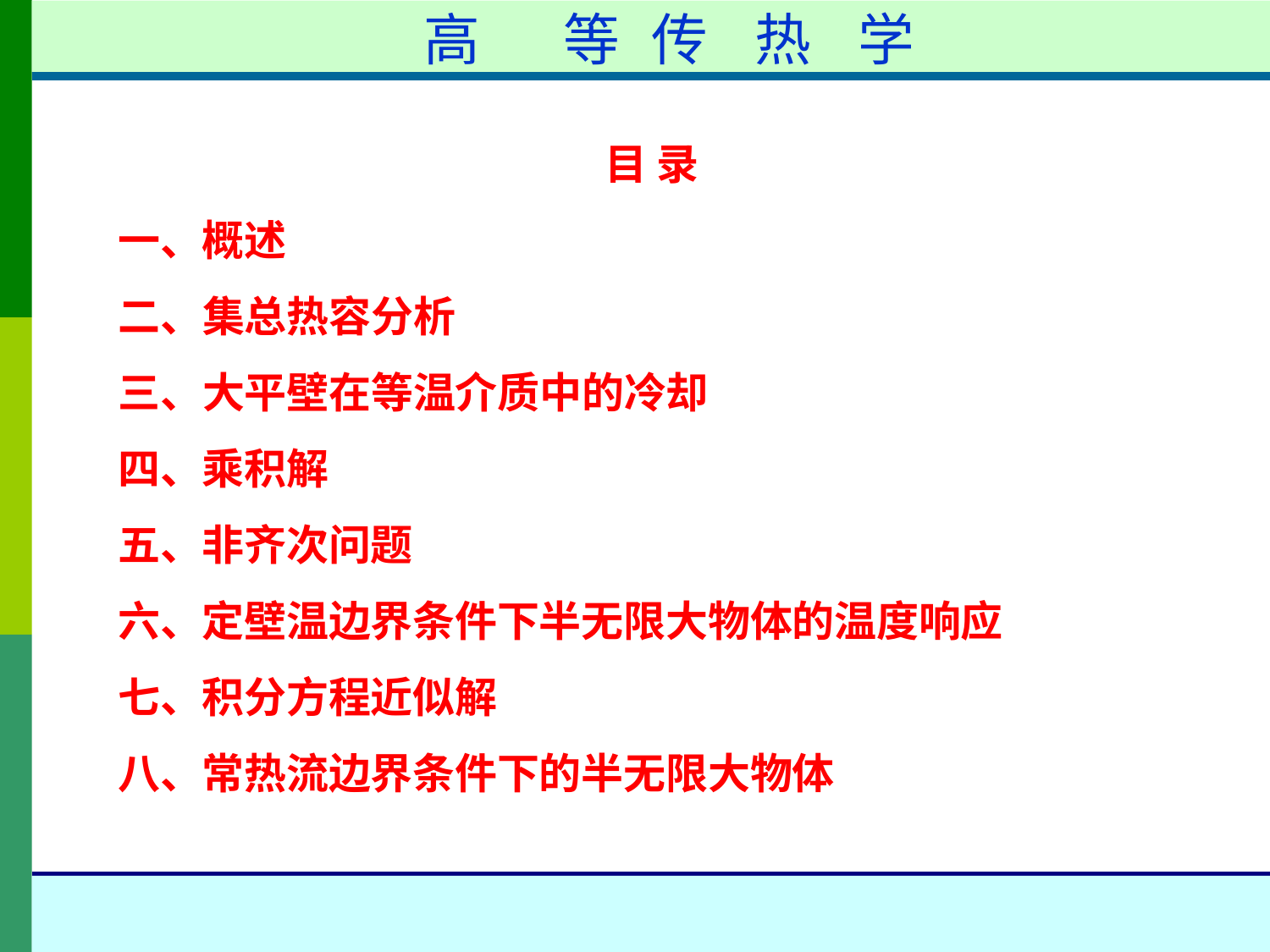

高	等	传	热	学

目 录
一、概述
二、集总热容分析
三、大平壁在等温介质中的冷却
四、乘积解
五、非齐次问题
六、定壁温边界条件下半无限大物体的温度响应
七、积分方程近似解
八、常热流边界条件下的半无限大物体